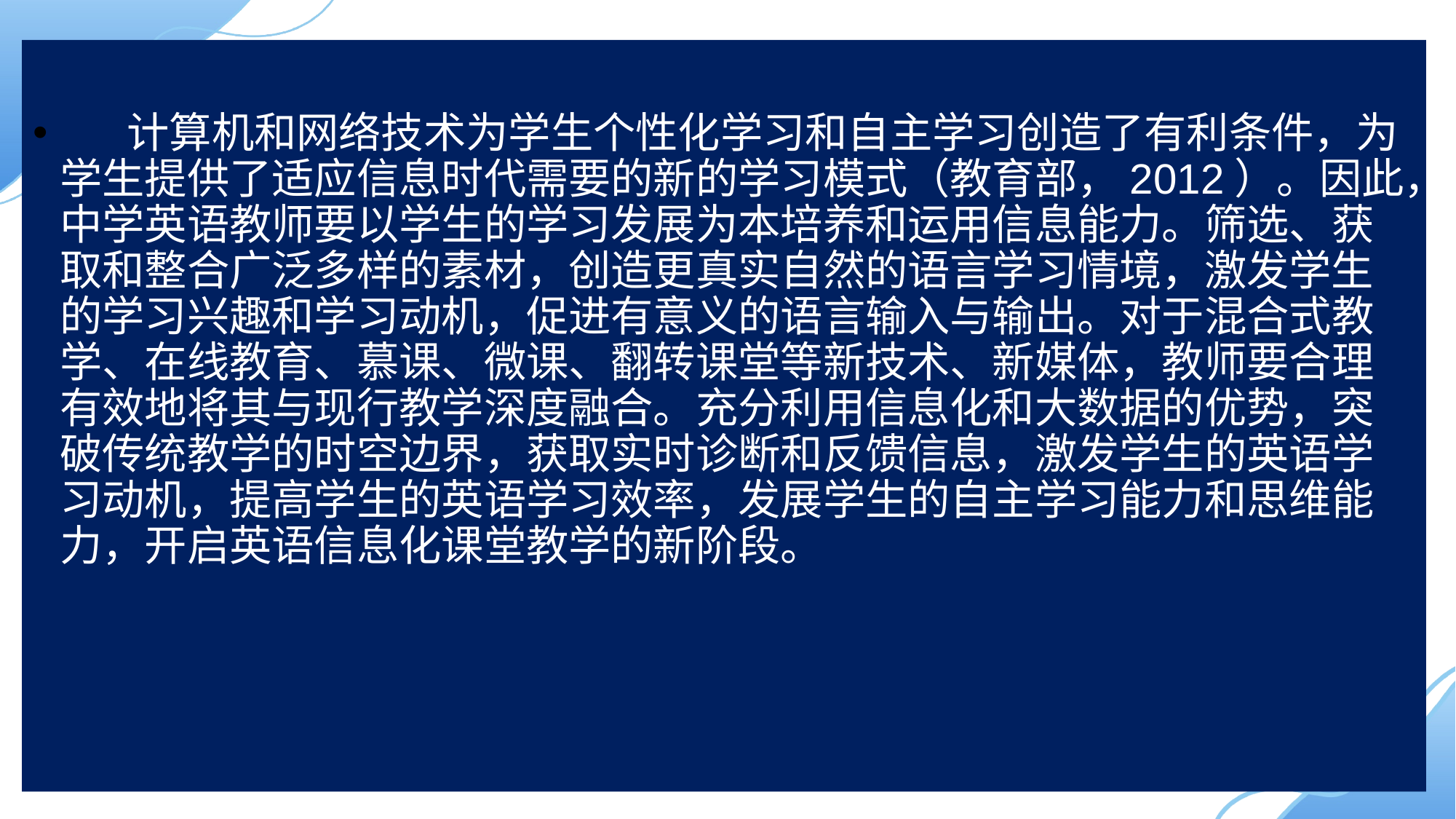

计算机和网络技术为学生个性化学习和自主学习创造了有利条件，为学生提供了适应信息时代需要的新的学习模式（教育部，2012）。因此，中学英语教师要以学生的学习发展为本培养和运用信息能力。筛选、获取和整合广泛多样的素材，创造更真实自然的语言学习情境，激发学生的学习兴趣和学习动机，促进有意义的语言输入与输出。对于混合式教学、在线教育、慕课、微课、翻转课堂等新技术、新媒体，教师要合理有效地将其与现行教学深度融合。充分利用信息化和大数据的优势，突破传统教学的时空边界，获取实时诊断和反馈信息，激发学生的英语学习动机，提高学生的英语学习效率，发展学生的自主学习能力和思维能力，开启英语信息化课堂教学的新阶段。